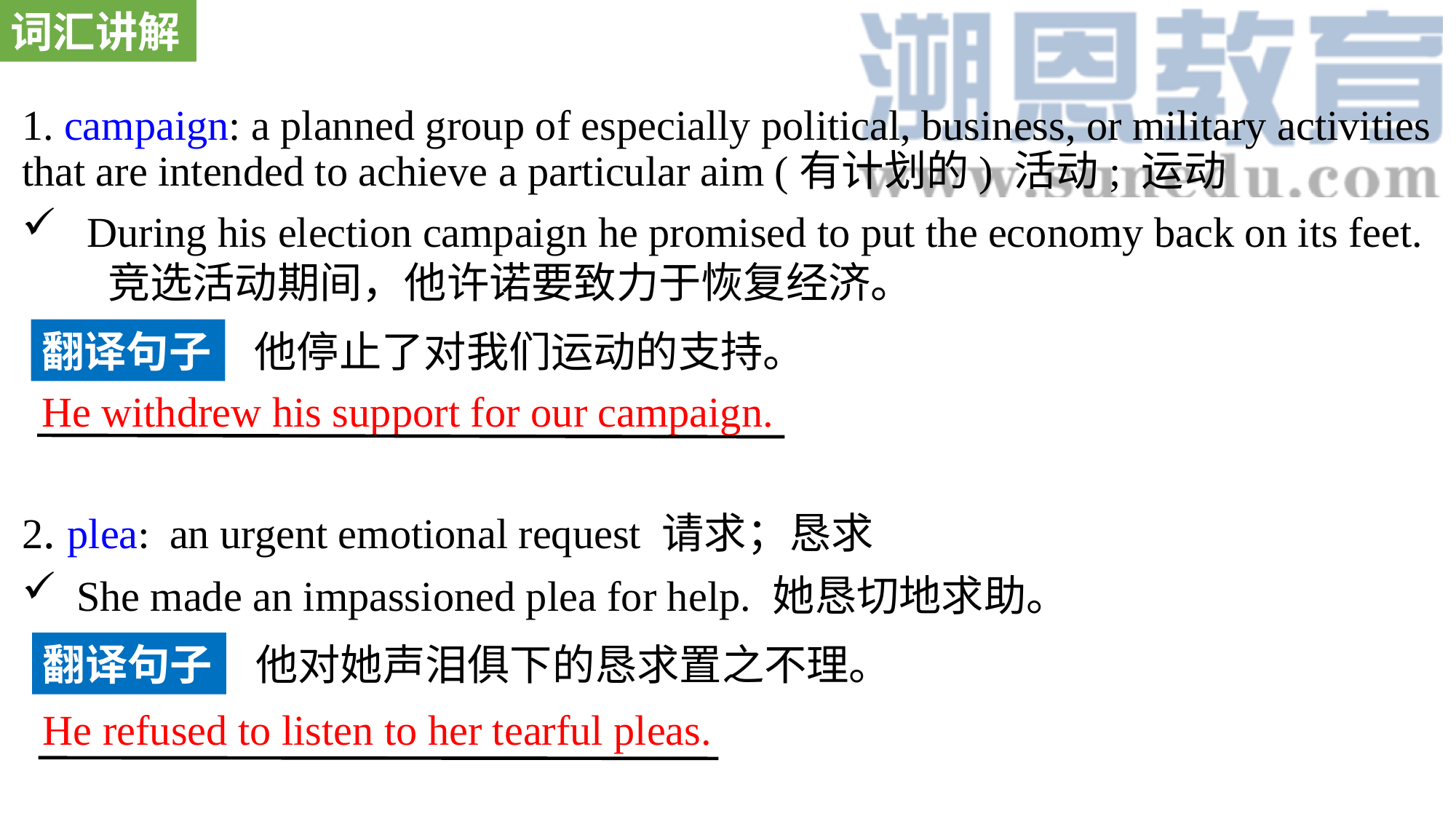

词汇讲解
1. campaign: a planned group of especially political, business, or military activities that are intended to achieve a particular aim (有计划的) 活动; 运动
 During his election campaign he promised to put the economy back on its feet.     竞选活动期间，他许诺要致力于恢复经济。

2. plea:  an urgent emotional request 请求；恳求
She made an impassioned plea for help. 她恳切地求助。
翻译句子
他停止了对我们运动的支持。
He withdrew his support for our campaign.
翻译句子
他对她声泪俱下的恳求置之不理。
He refused to listen to her tearful pleas.